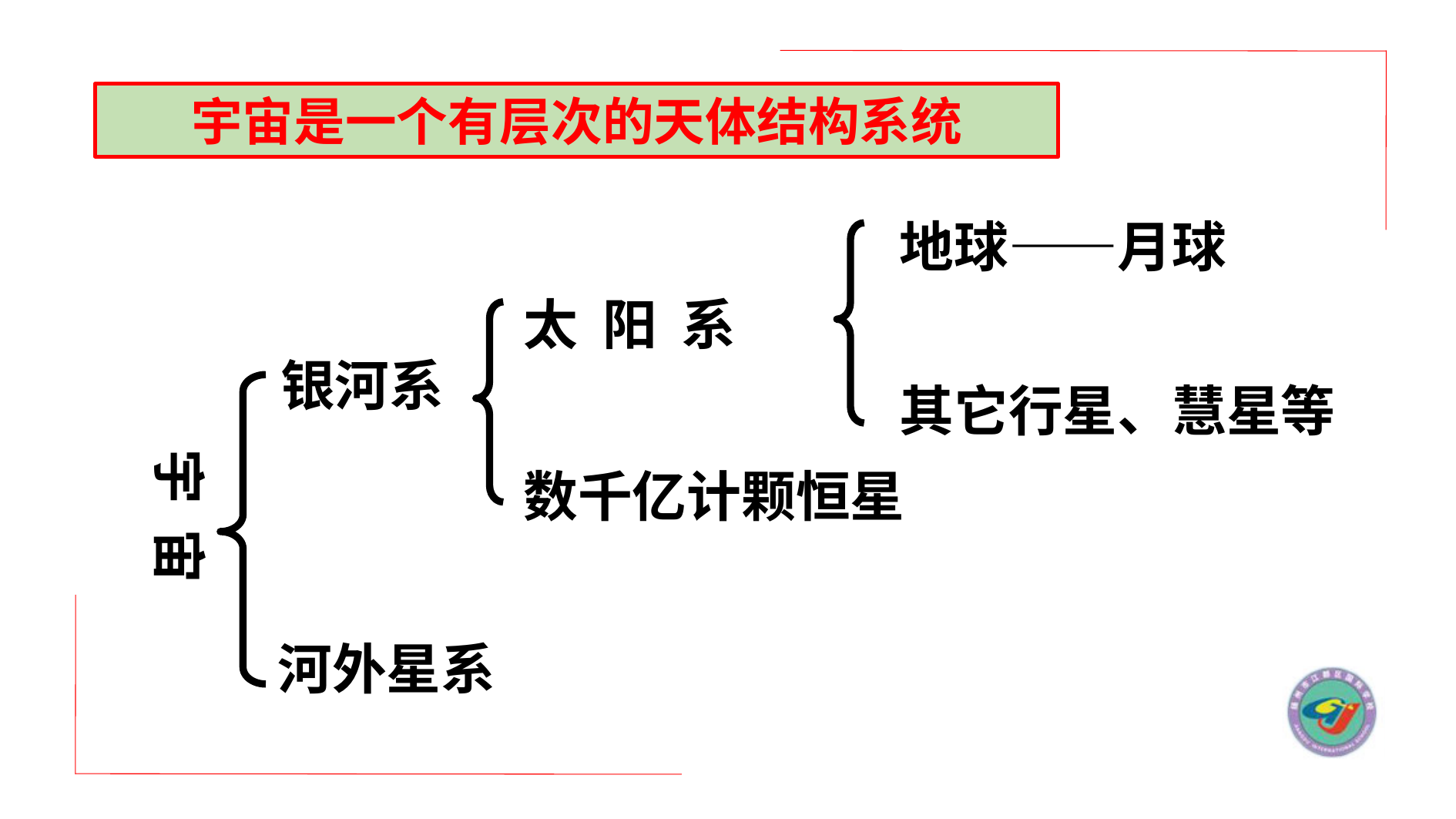

宇宙是一个有层次的天体结构系统
地球——月球

太  阳  系

银河系
其它行星、慧星等

宇  宙
数千亿计颗恒星
河外星系